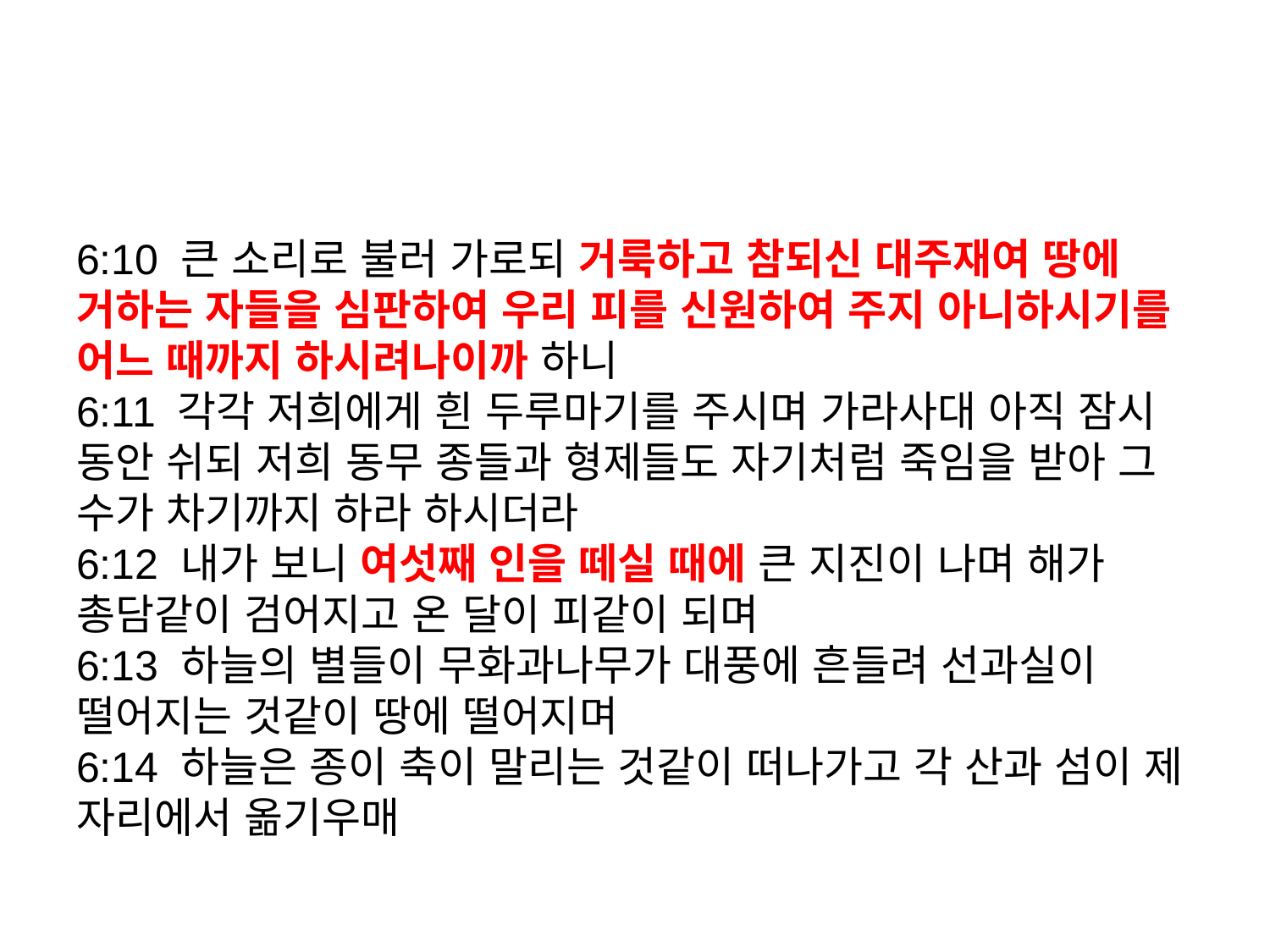

#
6:10 큰 소리로 불러 가로되 거룩하고 참되신 대주재여 땅에 거하는 자들을 심판하여 우리 피를 신원하여 주지 아니하시기를 어느 때까지 하시려나이까 하니
6:11 각각 저희에게 흰 두루마기를 주시며 가라사대 아직 잠시 동안 쉬되 저희 동무 종들과 형제들도 자기처럼 죽임을 받아 그 수가 차기까지 하라 하시더라
6:12 내가 보니 여섯째 인을 떼실 때에 큰 지진이 나며 해가 총담같이 검어지고 온 달이 피같이 되며
6:13 하늘의 별들이 무화과나무가 대풍에 흔들려 선과실이 떨어지는 것같이 땅에 떨어지며
6:14 하늘은 종이 축이 말리는 것같이 떠나가고 각 산과 섬이 제 자리에서 옮기우매